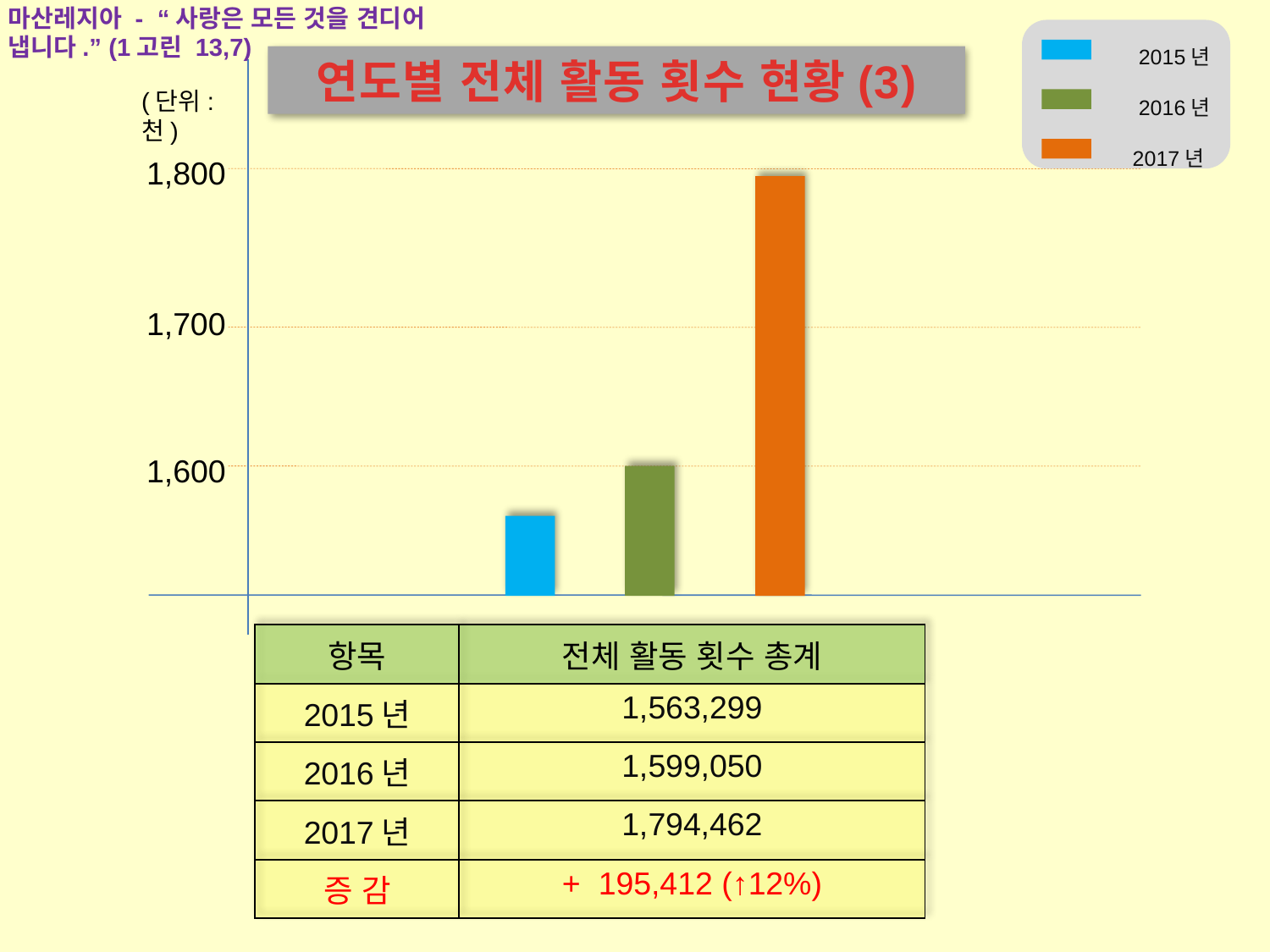

마산레지아 -  “사랑은 모든 것을 견디어 냅니다.” (1고린 13,7)
    2015년
    2016년
    2017년

연도별 전체 활동 횟수 현황(3)
(단위: 천)
1,800

1,700
1,600

| 항목 | 전체 활동 횟수 총계 |
| --- | --- |
| 2015년 | 1,563,299 |
| 2016년 | 1,599,050 |
| 2017년 | 1,794,462 |
| 증 감 | + 195,412 (↑12%) |